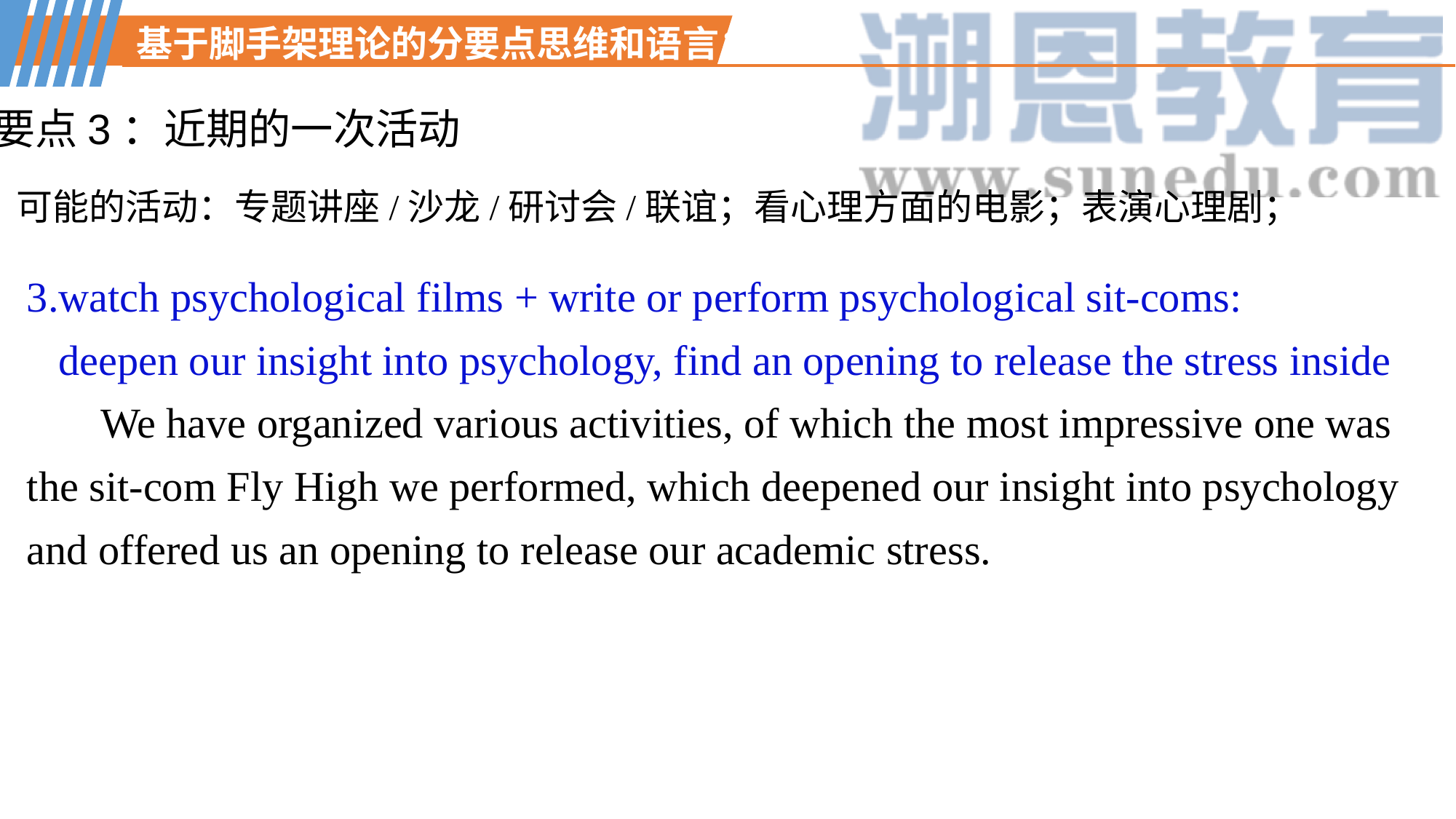

基于脚手架理论的分要点思维和语言：
要点3：近期的一次活动
可能的活动：专题讲座/沙龙/研讨会/联谊；看心理方面的电影；表演心理剧；
3.watch psychological films + write or perform psychological sit-coms:
   deepen our insight into psychology, find an opening to release the stress inside
       We have organized various activities, of which the most impressive one was the sit-com Fly High we performed, which deepened our insight into psychology and offered us an opening to release our academic stress.